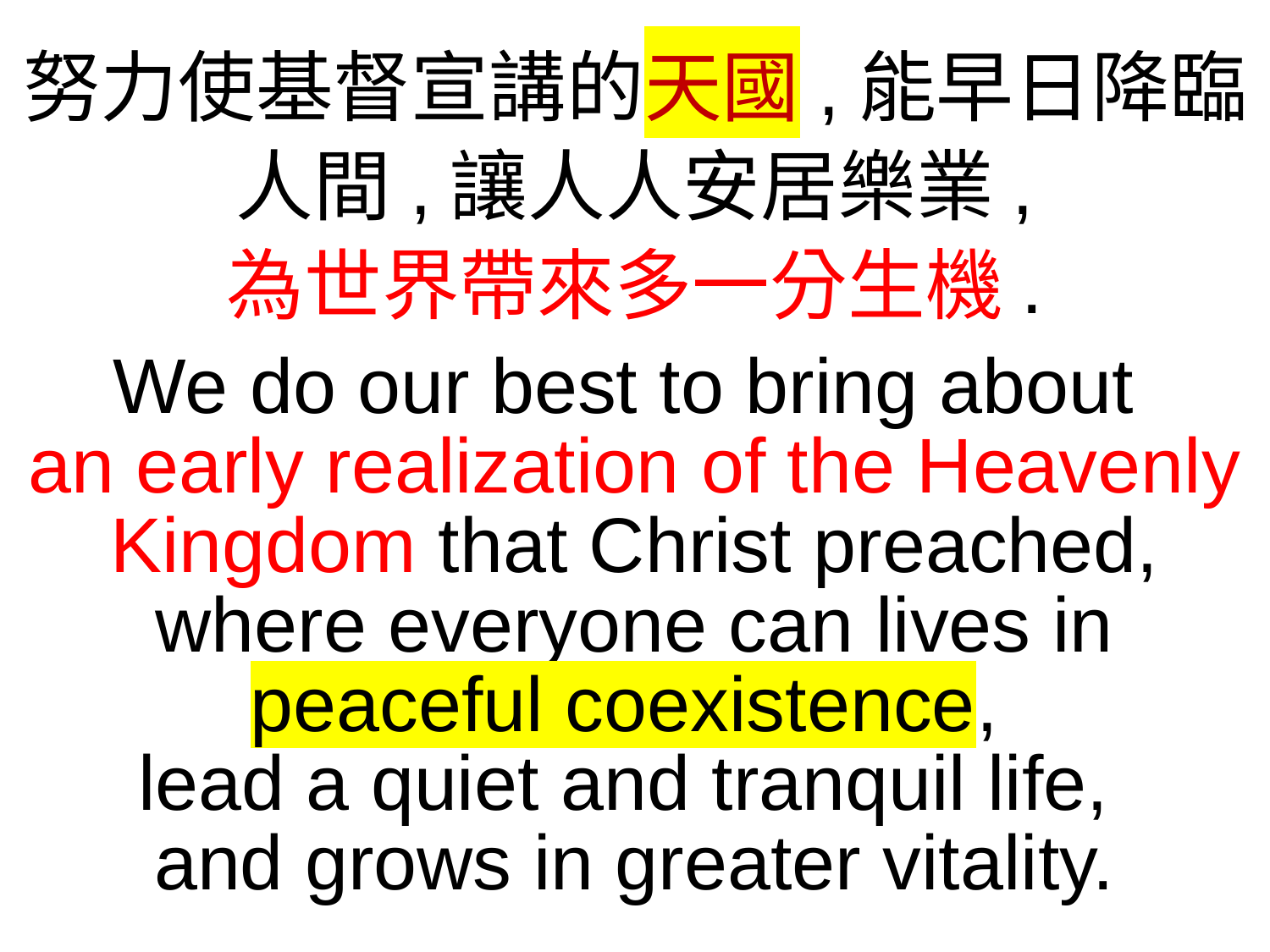

努力使基督宣講的天國,能早日降臨人間,讓人人安居樂業,
為世界帶來多一分生機.
We do our best to bring about
an early realization of the Heavenly Kingdom that Christ preached, where everyone can lives in peaceful coexistence,
lead a quiet and tranquil life,
and grows in greater vitality.